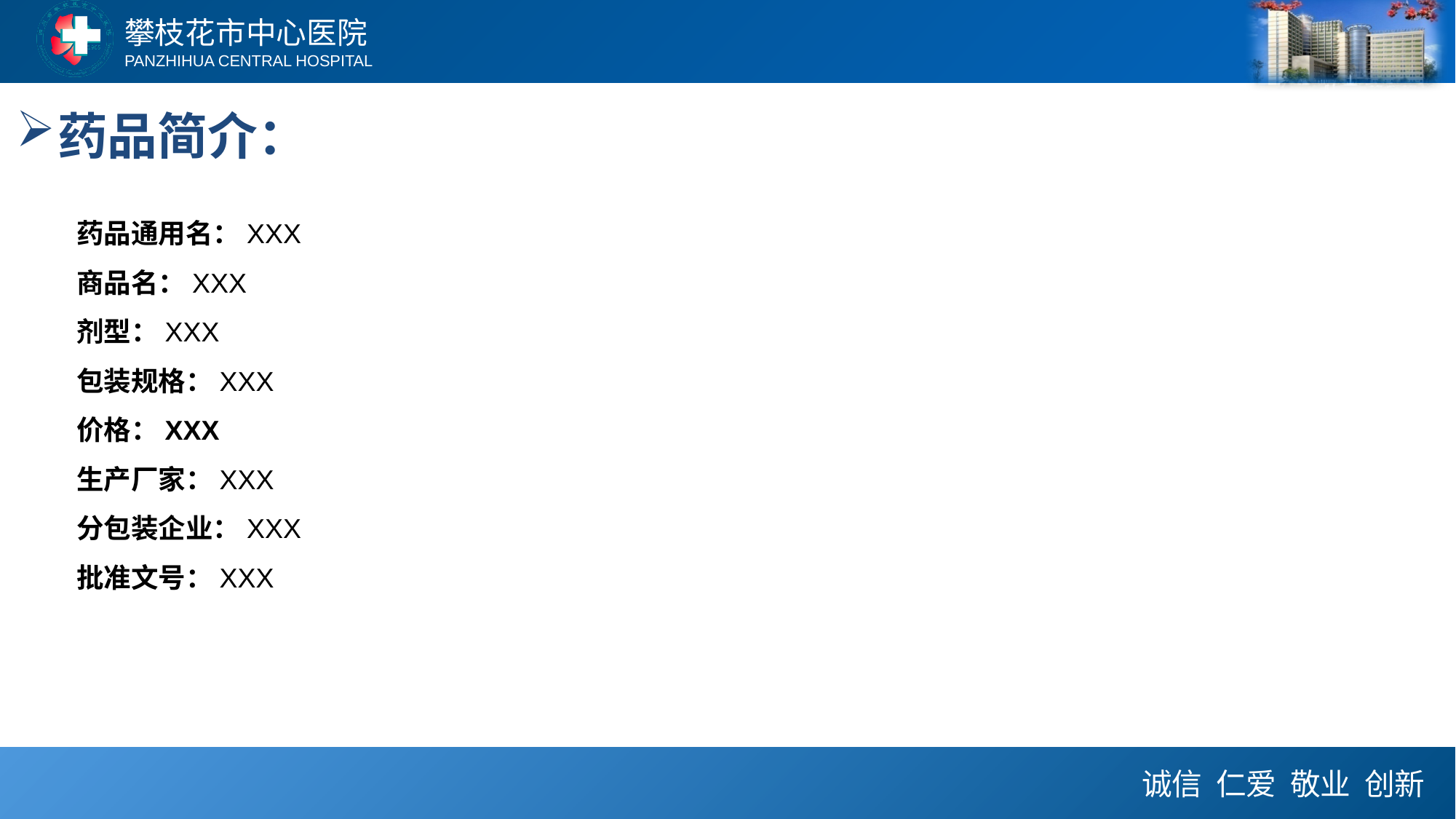

药品简介：
药品通用名：XXX
商品名：XXX
剂型：XXX
包装规格：XXX
价格：XXX
生产厂家：XXX
分包装企业：XXX
批准文号：XXX